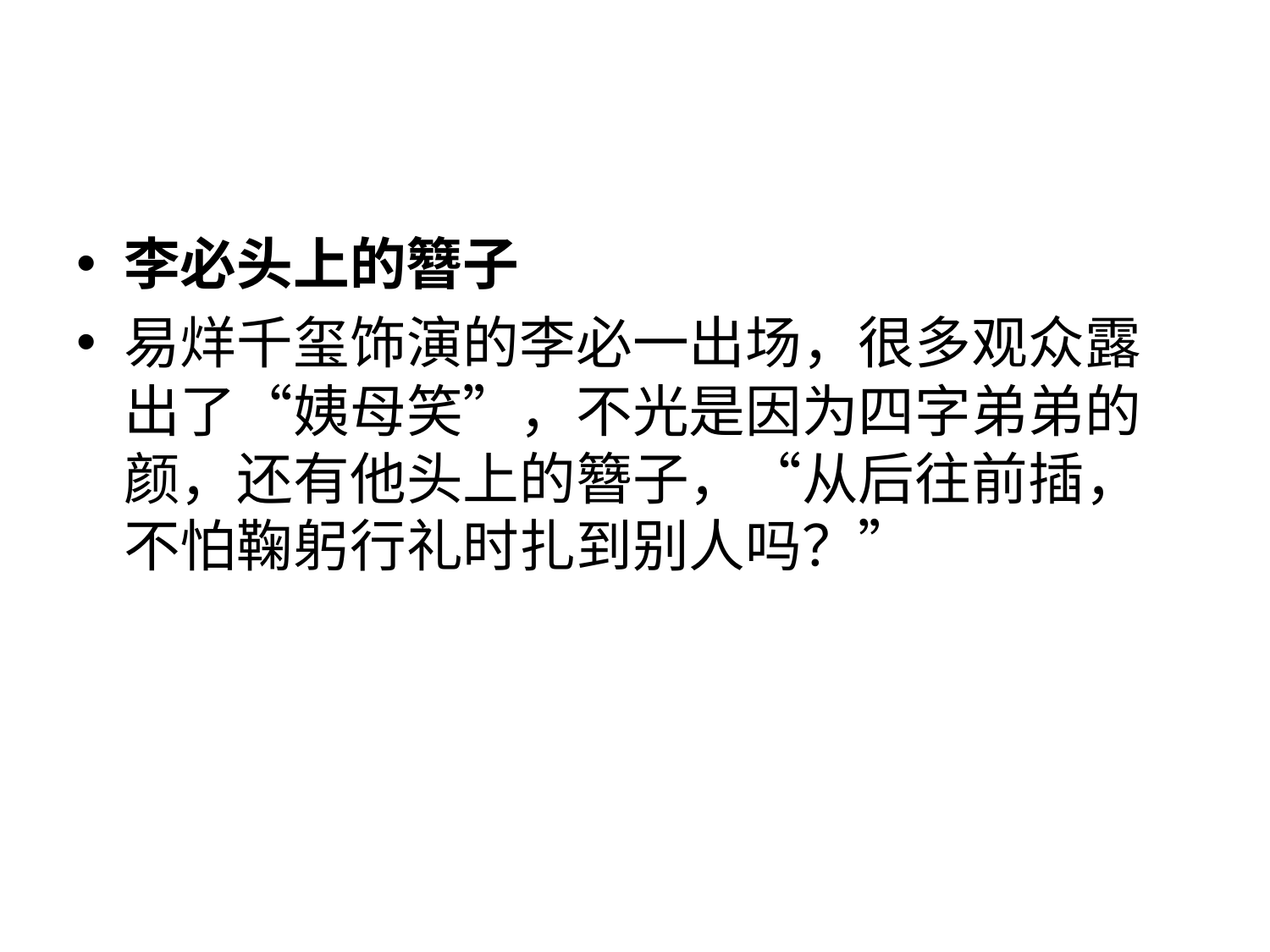

#
李必头上的簪子
易烊千玺饰演的李必一出场，很多观众露出了“姨母笑”，不光是因为四字弟弟的颜，还有他头上的簪子，“从后往前插，不怕鞠躬行礼时扎到别人吗？”